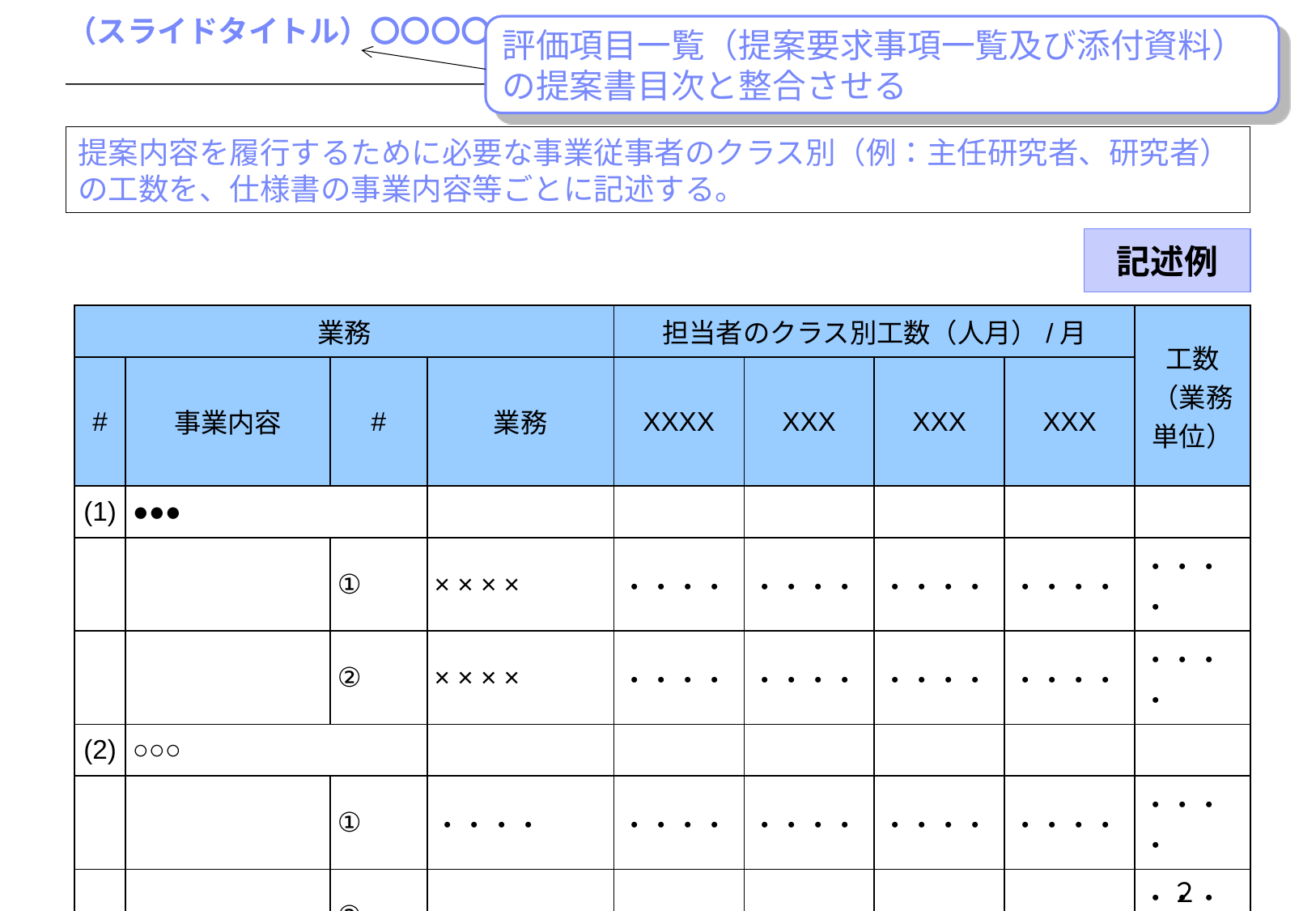

#
評価項目一覧（提案要求事項一覧及び添付資料）の提案書目次と整合させる
（スライドタイトル）〇〇〇〇〇〇
提案内容を履行するために必要な事業従事者のクラス別（例：主任研究者、研究者）の工数を、仕様書の事業内容等ごとに記述する。

記述例
| 業務 |  |  |  | 担当者のクラス別工数（人月）/月 |  |  |  | 工数 （業務 単位） |
| --- | --- | --- | --- | --- | --- | --- | --- | --- |
| # | 事業内容 | # | 業務 | XXXX | XXX | XXX | XXX |  |
| (1) | ●●● |  |  |  |  |  |  |  |
|  |  | ① | × × × × | ・・・・ | ・・・・ | ・・・・ | ・・・・ | ・・・・ |
|  |  | ② | × × × × | ・・・・ | ・・・・ | ・・・・ | ・・・・ | ・・・・ |
| (2) | ○○○ |  |  |  |  |  |  |  |
|  |  | ① | ・・・・ | ・・・・ | ・・・・ | ・・・・ | ・・・・ | ・・・・ |
|  |  | ② | ・・・・ | ・・・・ | ・・・・ | ・・・・ | ・・・・ | ・・・・ |
|  |  | ・・・ | ・・・・ | ・・・・ | ・・・・ | ・・・・ | ・・・・ | ・・・・ |
|  |  |  | 合計(工数) | ・・・・ | ・・・・ | ・・・・ | ・・・・ | ・・・・ |
２